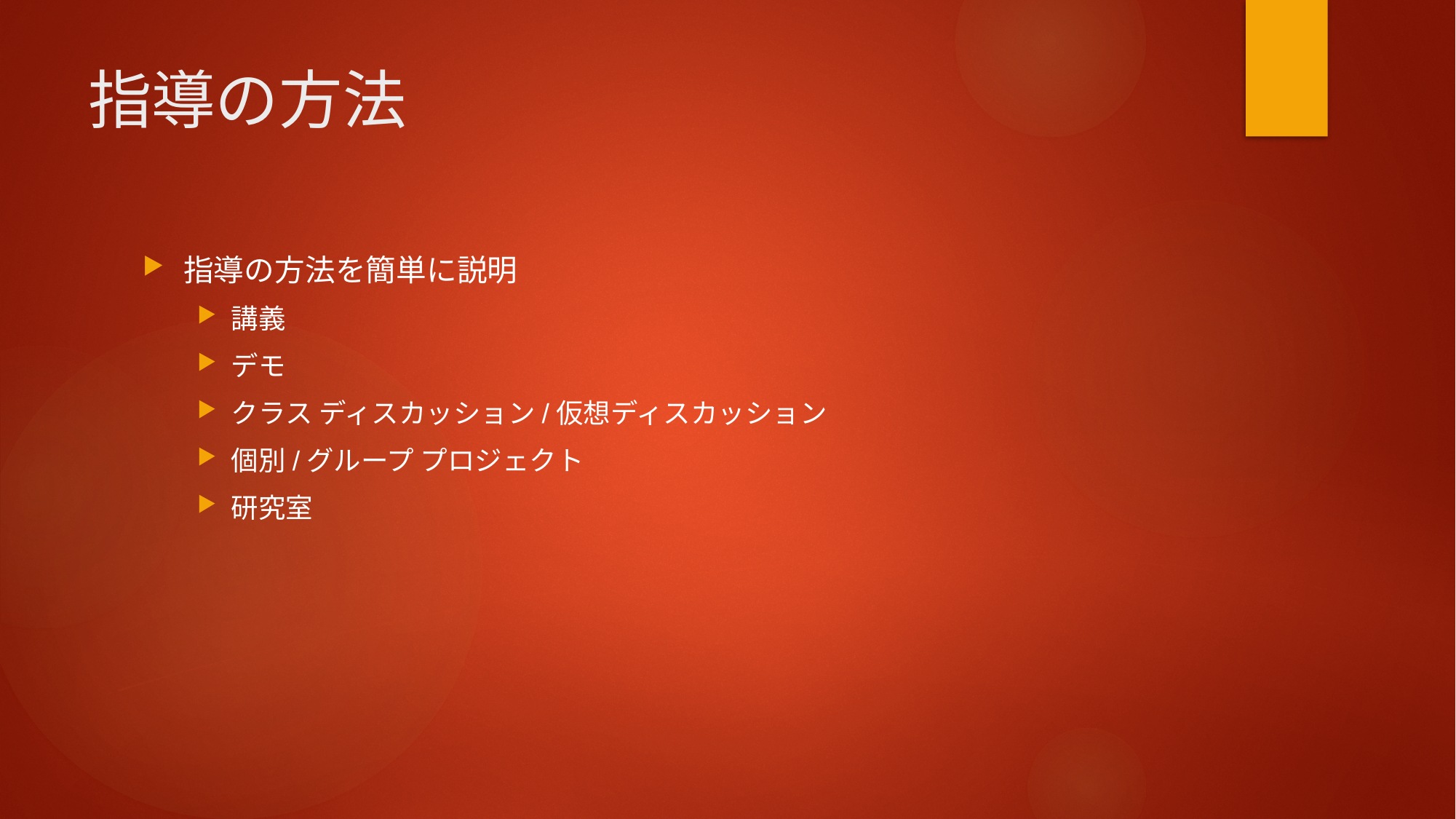

# 指導の方法
指導の方法を簡単に説明
講義
デモ
クラス ディスカッション/仮想ディスカッション
個別/グループ プロジェクト
研究室